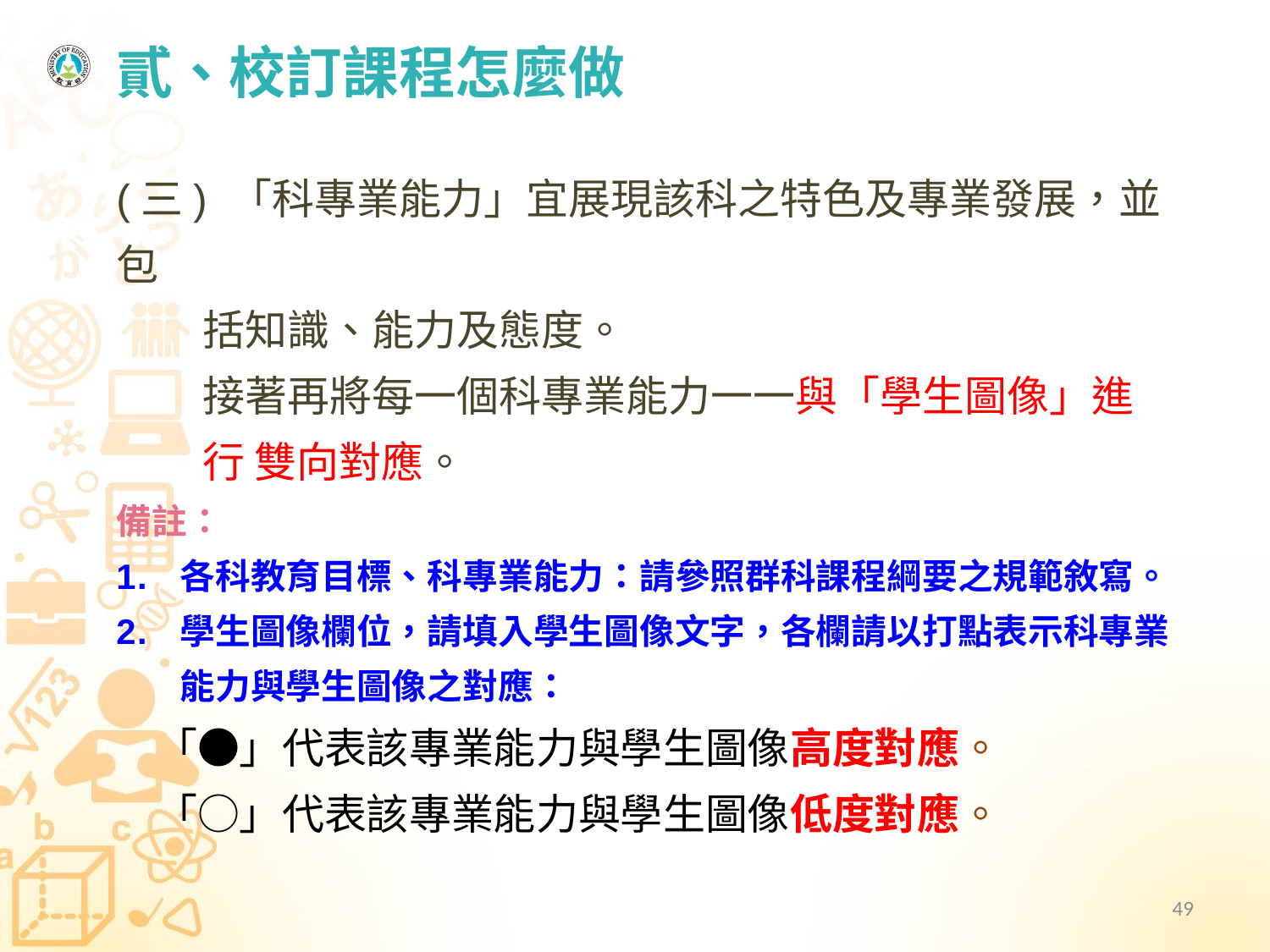

貳、校訂課程怎麼做
(三) 「科專業能力」宜展現該科之特色及專業發展，並包
        括知識、能力及態度。
        接著再將每一個科專業能力一一與「學生圖像」進行 雙向對應。
備註：
各科教育目標、科專業能力：請參照群科課程綱要之規範敘寫。
學生圖像欄位，請填入學生圖像文字，各欄請以打點表示科專業能力與學生圖像之對應：
   「●」代表該專業能力與學生圖像高度對應。
   「○」代表該專業能力與學生圖像低度對應。
49